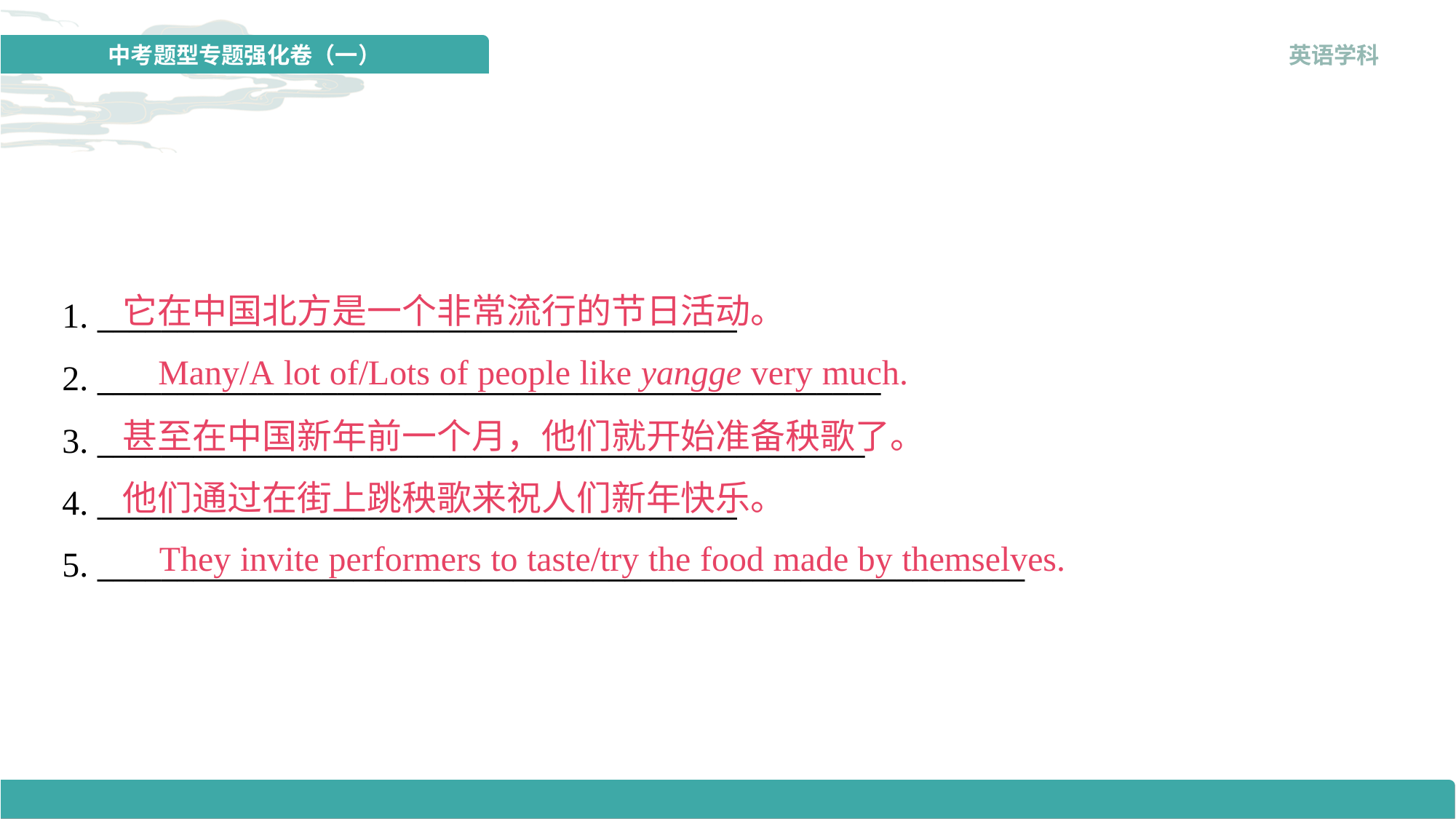

它在中国北方是一个非常流行的节日活动。
1. ________________________________________
Many/A lot of/Lots of people like yangge very much.
2. _________________________________________________
甚至在中国新年前一个月，他们就开始准备秧歌了。
3. ________________________________________________
他们通过在街上跳秧歌来祝人们新年快乐。
4. ________________________________________
They invite performers to taste/try the food made by themselves.
5. __________________________________________________________